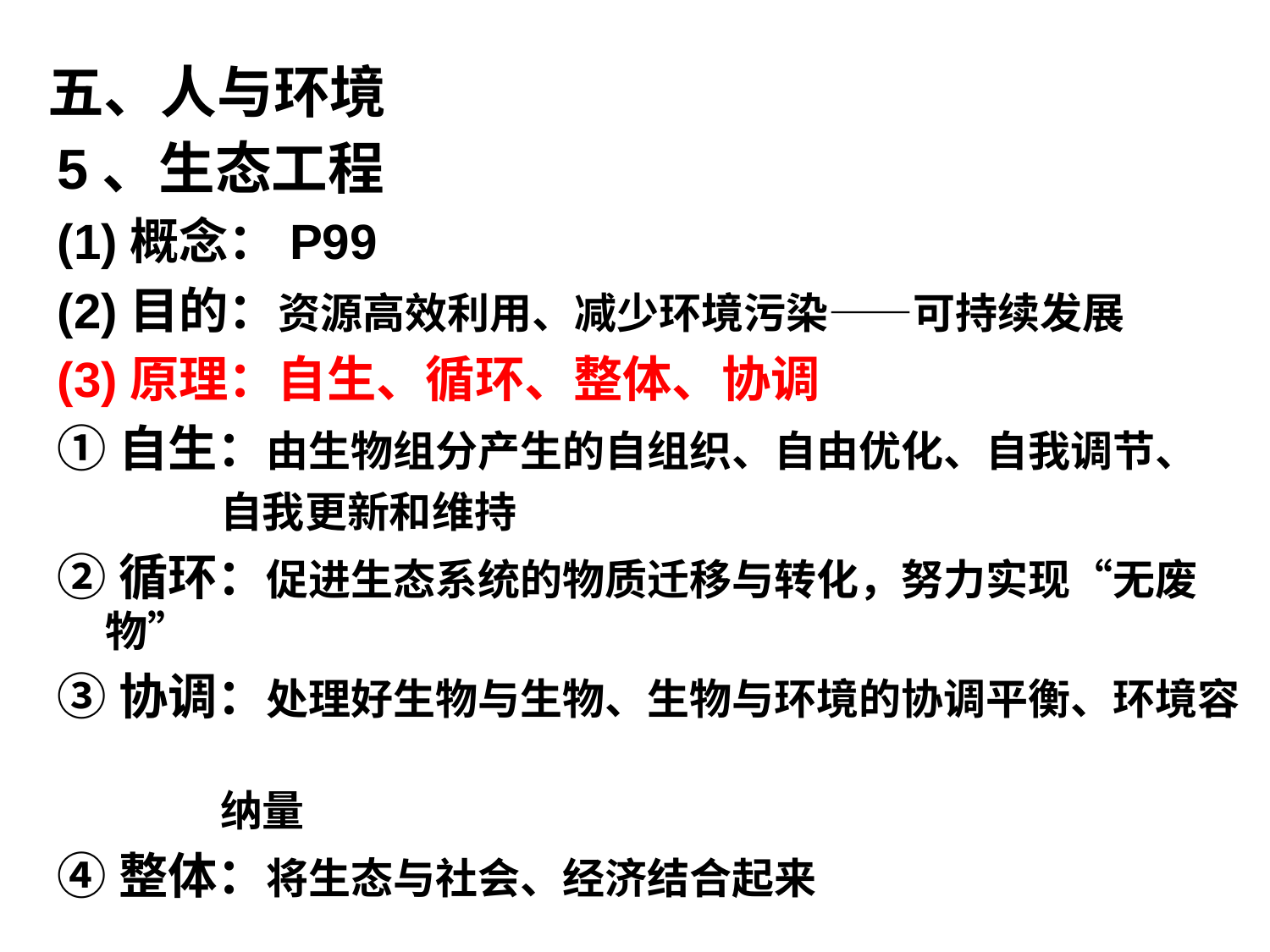

五、人与环境
5、生态工程
(1)概念：P99
(2)目的：资源高效利用、减少环境污染——可持续发展
(3)原理：自生、循环、整体、协调
①自生：由生物组分产生的自组织、自由优化、自我调节、
                自我更新和维持
②循环：促进生态系统的物质迁移与转化，努力实现“无废物”
③协调：处理好生物与生物、生物与环境的协调平衡、环境容
                纳量
④整体：将生态与社会、经济结合起来